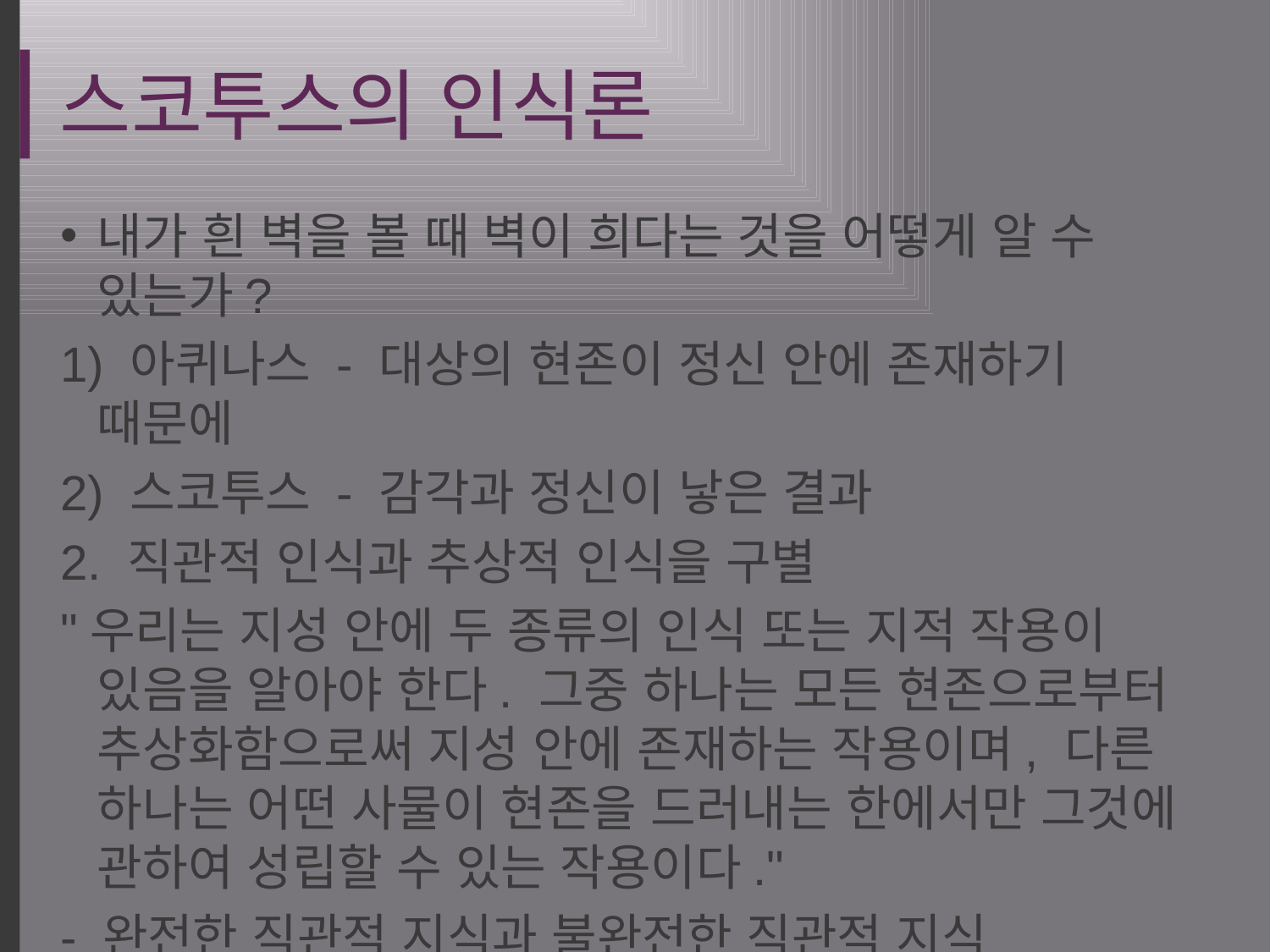

# 스코투스의 인식론
내가 흰 벽을 볼 때 벽이 희다는 것을 어떻게 알 수 있는가?
1) 아퀴나스 - 대상의 현존이 정신 안에 존재하기 때문에
2) 스코투스 - 감각과 정신이 낳은 결과
2. 직관적 인식과 추상적 인식을 구별
"우리는 지성 안에 두 종류의 인식 또는 지적 작용이 있음을 알아야 한다. 그중 하나는 모든 현존으로부터 추상화함으로써 지성 안에 존재하는 작용이며, 다른 하나는 어떤 사물이 현존을 드러내는 한에서만 그것에 관하여 성립할 수 있는 작용이다."
- 완전한 직관적 지식과 불완전한 직관적 지식